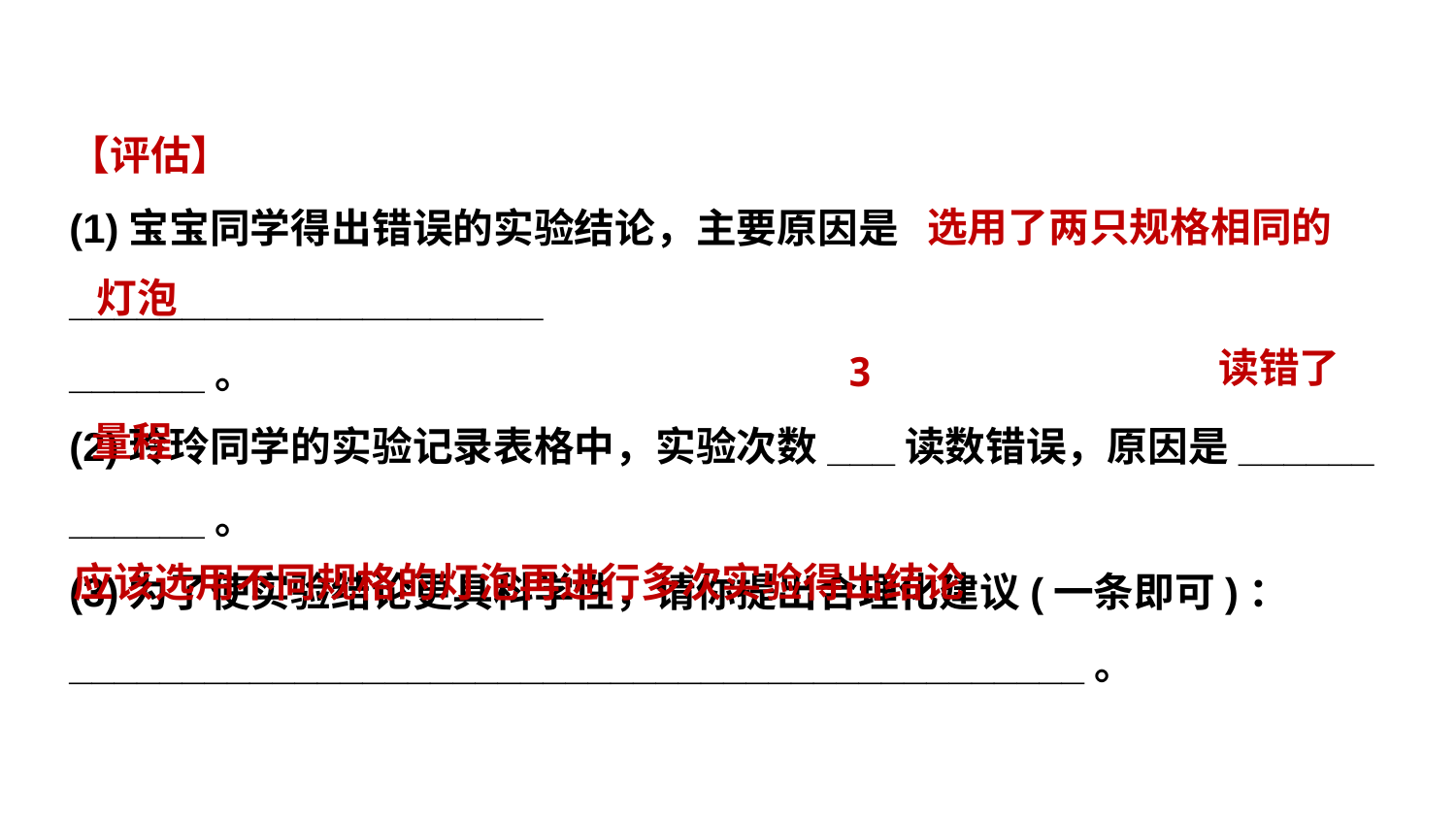

【评估】
(1)宝宝同学得出错误的实验结论，主要原因是_____________________
______。
(2)玲玲同学的实验记录表格中，实验次数___读数错误，原因是______
______。
(3)为了使实验结论更具科学性，请你提出合理化建议(一条即可)：
_____________________________________________。
选用了两只规格相同的
灯泡
读错了
3
量程
应该选用不同规格的灯泡再进行多次实验得出结论